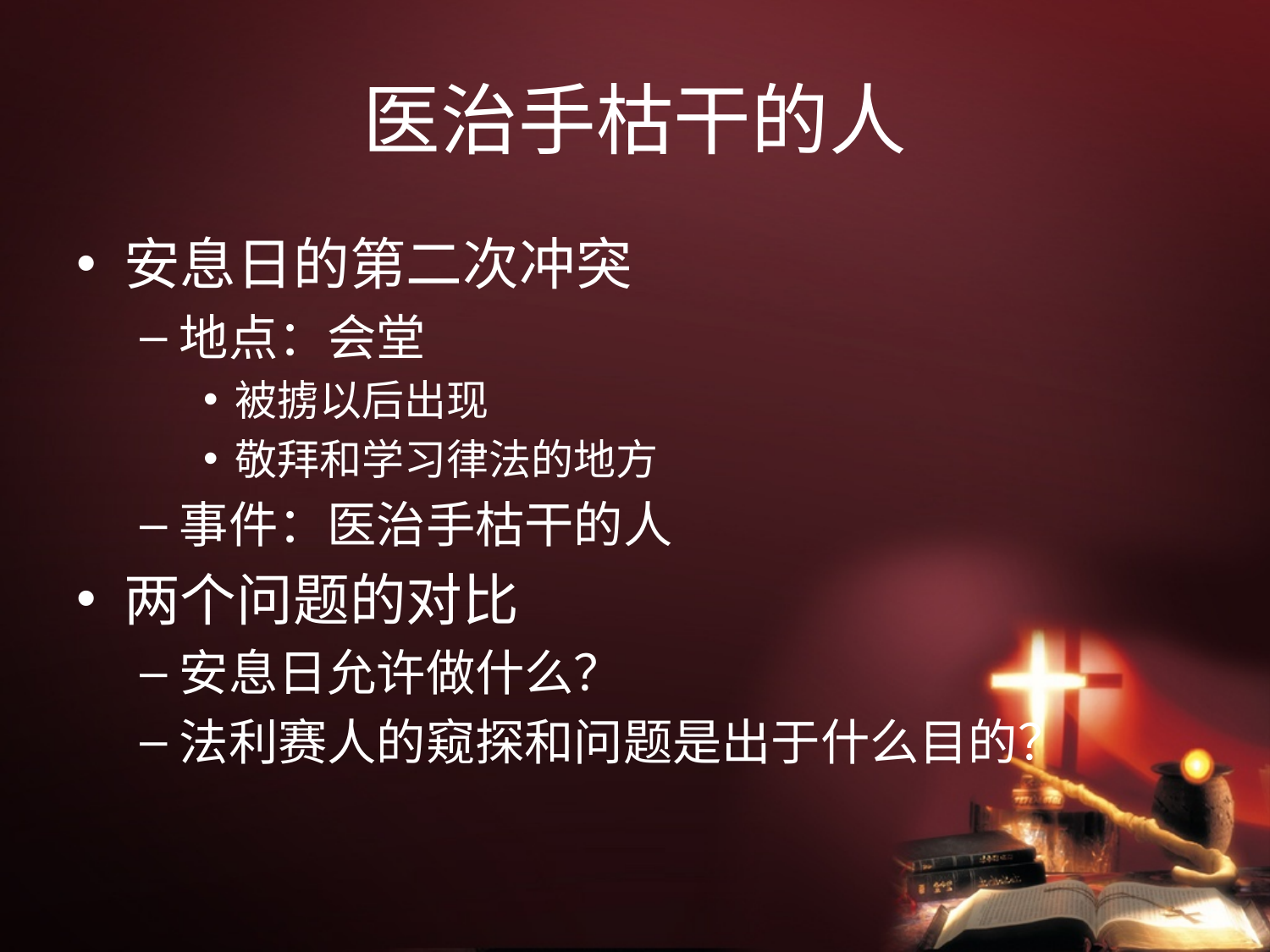

# 医治手枯干的人
安息日的第二次冲突
地点：会堂
被掳以后出现
敬拜和学习律法的地方
事件：医治手枯干的人
两个问题的对比
安息日允许做什么？
法利赛人的窥探和问题是出于什么目的？